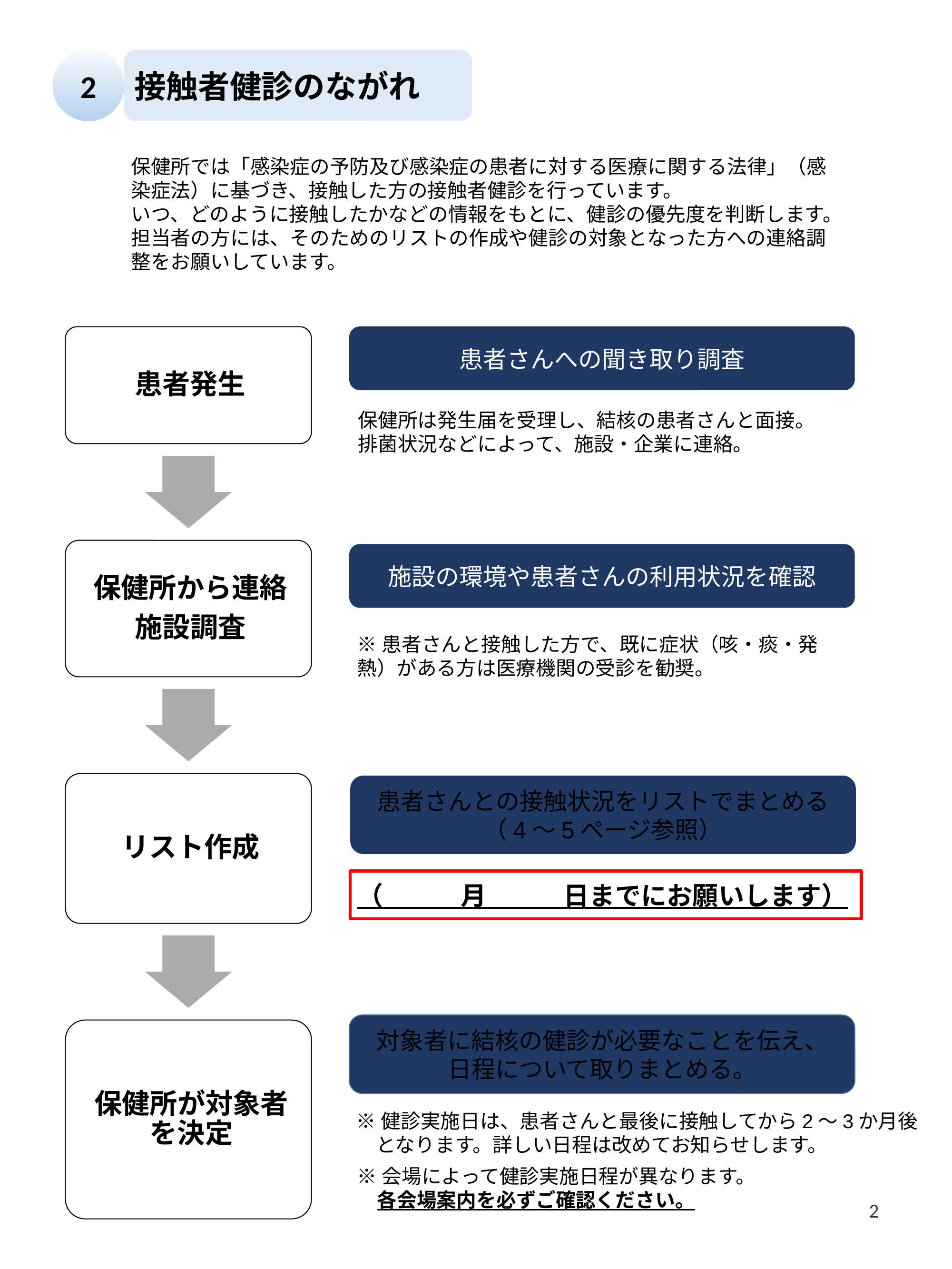

2
接触者健診のながれ
保健所では「感染症の予防及び感染症の患者に対する医療に関する法律」（感染症法）に基づき、接触した方の接触者健診を行っています。
いつ、どのように接触したかなどの情報をもとに、健診の優先度を判断します。担当者の方には、そのためのリストの作成や健診の対象となった方への連絡調整をお願いしています。
患者発生

保健所から連絡
施設調査

リスト作成

保健所が対象者を決定
患者さんへの聞き取り調査
保健所は発生届を受理し、結核の患者さんと面接。
排菌状況などによって、施設・企業に連絡。
施設の環境や患者さんの利用状況を確認
※患者さんと接触した方で、既に症状（咳・痰・発熱）がある方は医療機関の受診を勧奨。
患者さんとの接触状況をリストでまとめる
（4～5ページ参照）
（　　　月　　　日までにお願いします）
対象者に結核の健診が必要なことを伝え、
日程について取りまとめる。
※健診実施日は、患者さんと最後に接触してから2～3か月後
　となります。詳しい日程は改めてお知らせします。
※会場によって健診実施日程が異なります。
　各会場案内を必ずご確認ください。

2